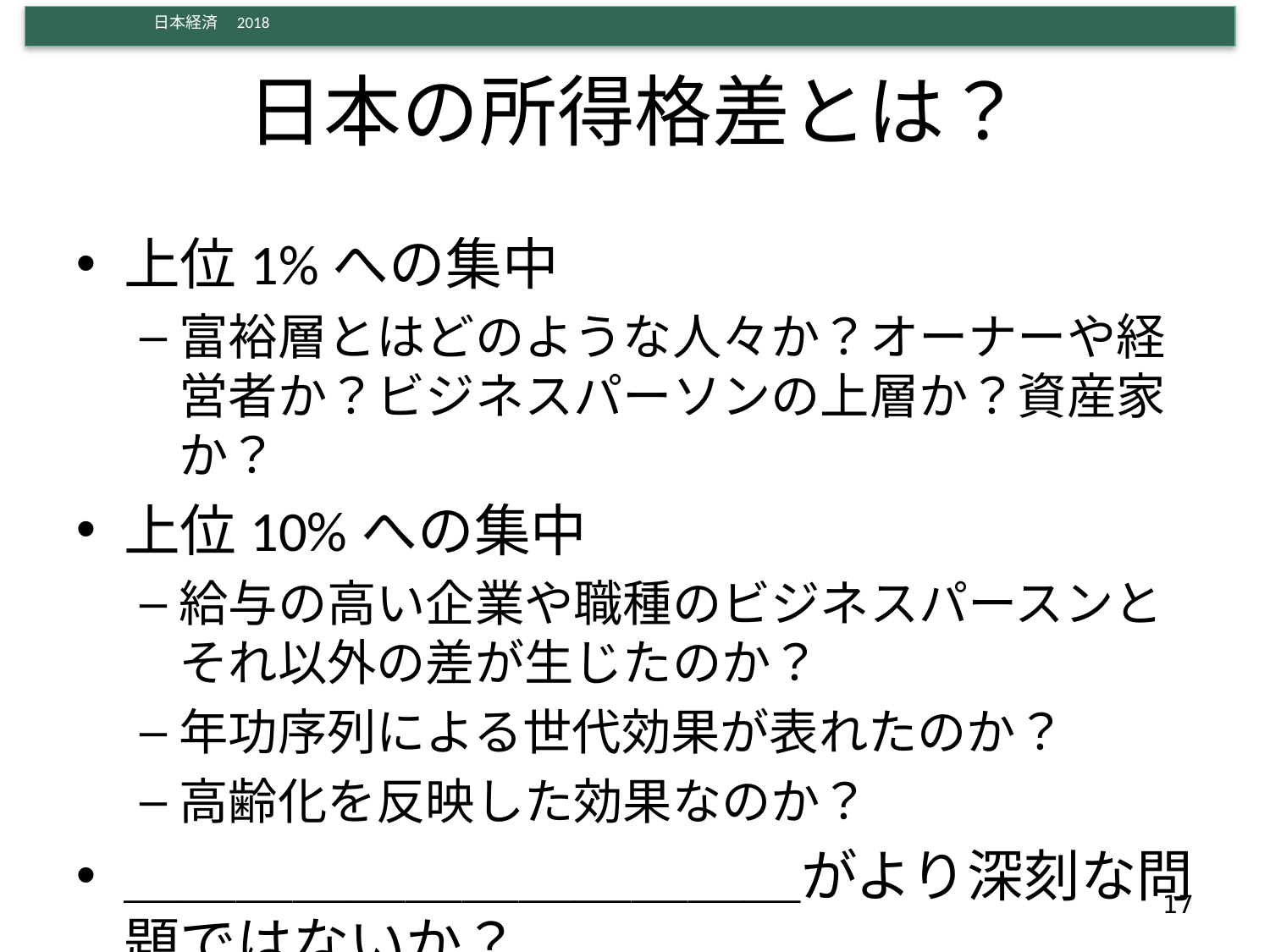

# 日本の所得格差とは？
上位1%への集中
富裕層とはどのような人々か？オーナーや経営者か？ビジネスパーソンの上層か？資産家か？
上位10%への集中
給与の高い企業や職種のビジネスパースンとそれ以外の差が生じたのか？
年功序列による世代効果が表れたのか？
高齢化を反映した効果なのか？
＿＿＿＿＿＿＿＿＿＿＿＿がより深刻な問題ではないか？
17